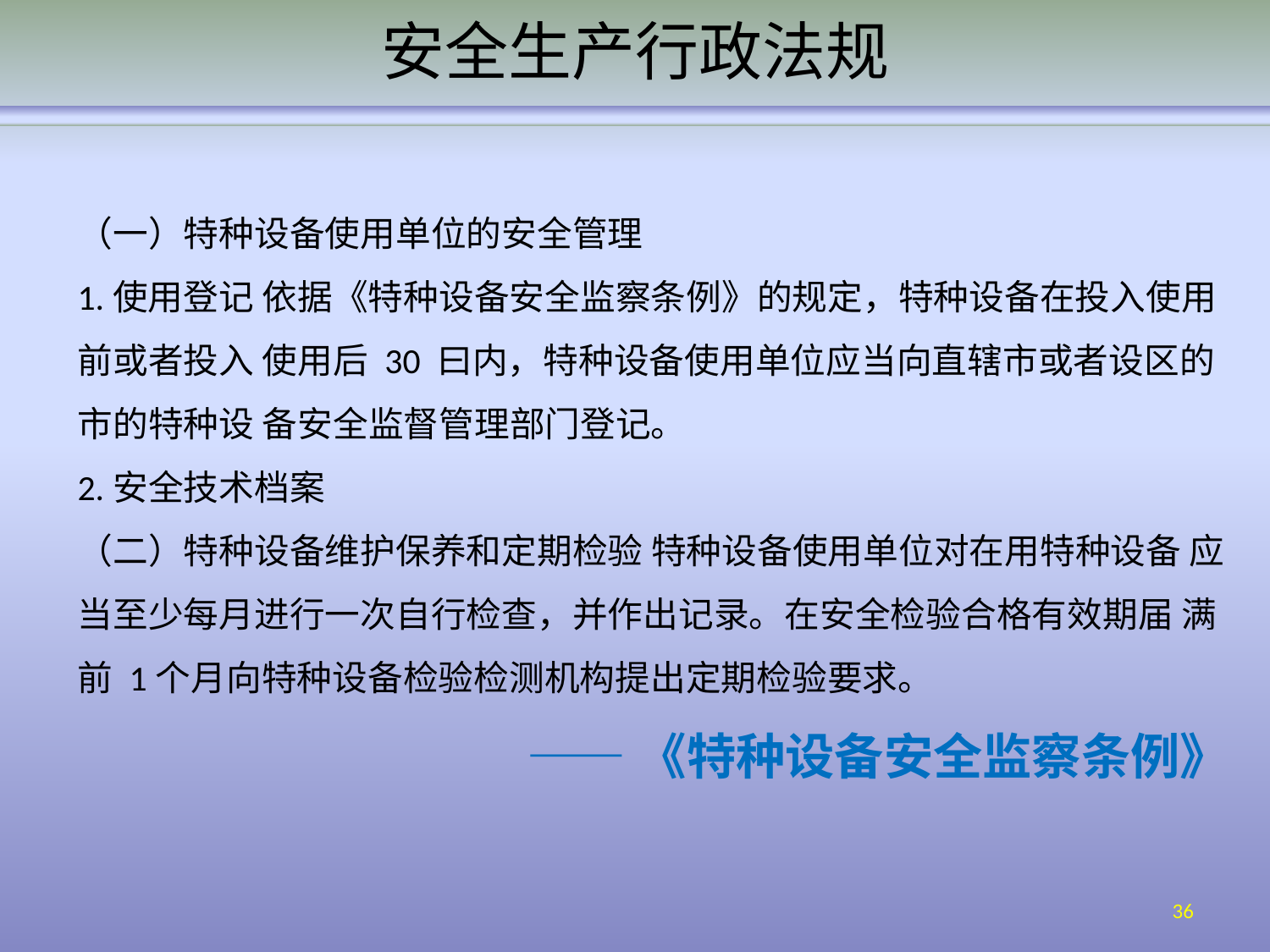

# 安全生产行政法规
（一）特种设备使用单位的安全管理
1.使用登记 依据《特种设备安全监察条例》的规定，特种设备在投入使用前或者投入 使用后 30 曰内，特种设备使用单位应当向直辖市或者设区的市的特种设 备安全监督管理部门登记。
2.安全技术档案
（二）特种设备维护保养和定期检验 特种设备使用单位对在用特种设备 应当至少每月进行一次自行检查，并作出记录。在安全检验合格有效期届 满前 1个月向特种设备检验检测机构提出定期检验要求。
——《特种设备安全监察条例》
36